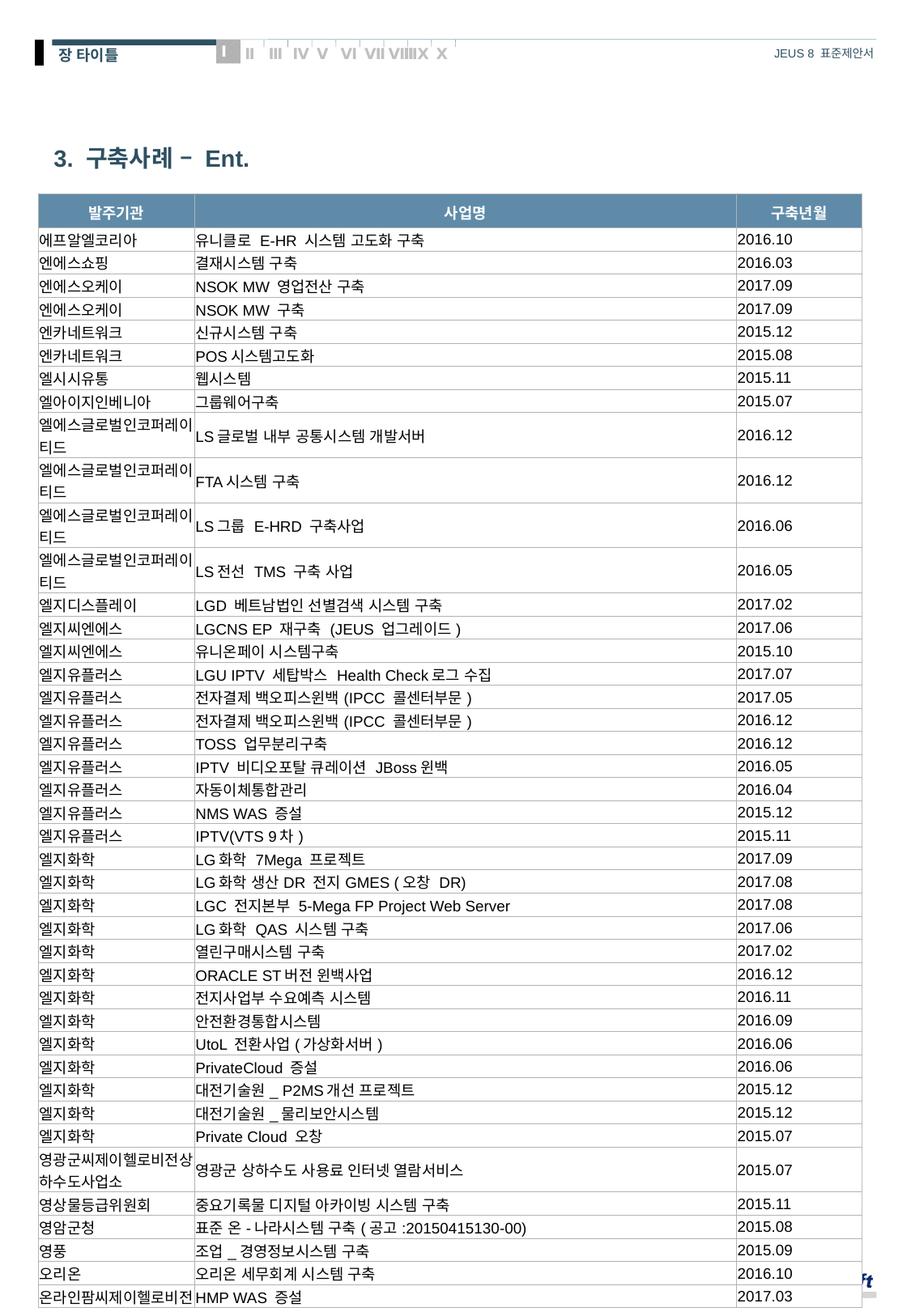

# 3. 구축사례 – Ent.
| 발주기관 | 사업명 | 구축년월 |
| --- | --- | --- |
| 에프알엘코리아 | 유니클로 E-HR 시스템 고도화 구축 | 2016.10 |
| 엔에스쇼핑 | 결재시스템 구축 | 2016.03 |
| 엔에스오케이 | NSOK MW 영업전산 구축 | 2017.09 |
| 엔에스오케이 | NSOK MW 구축 | 2017.09 |
| 엔카네트워크 | 신규시스템 구축 | 2015.12 |
| 엔카네트워크 | POS시스템고도화 | 2015.08 |
| 엘시시유통 | 웹시스템 | 2015.11 |
| 엘아이지인베니아 | 그룹웨어구축 | 2015.07 |
| 엘에스글로벌인코퍼레이티드 | LS글로벌 내부 공통시스템 개발서버 | 2016.12 |
| 엘에스글로벌인코퍼레이티드 | FTA시스템 구축 | 2016.12 |
| 엘에스글로벌인코퍼레이티드 | LS그룹 E-HRD 구축사업 | 2016.06 |
| 엘에스글로벌인코퍼레이티드 | LS전선 TMS 구축 사업 | 2016.05 |
| 엘지디스플레이 | LGD 베트남법인 선별검색 시스템 구축 | 2017.02 |
| 엘지씨엔에스 | LGCNS EP 재구축 (JEUS 업그레이드) | 2017.06 |
| 엘지씨엔에스 | 유니온페이 시스템구축 | 2015.10 |
| 엘지유플러스 | LGU IPTV 세탑박스 Health Check로그 수집 | 2017.07 |
| 엘지유플러스 | 전자결제 백오피스윈백(IPCC 콜센터부문) | 2017.05 |
| 엘지유플러스 | 전자결제 백오피스윈백(IPCC 콜센터부문) | 2016.12 |
| 엘지유플러스 | TOSS 업무분리구축 | 2016.12 |
| 엘지유플러스 | IPTV 비디오포탈 큐레이션 JBoss윈백 | 2016.05 |
| 엘지유플러스 | 자동이체통합관리 | 2016.04 |
| 엘지유플러스 | NMS WAS 증설 | 2015.12 |
| 엘지유플러스 | IPTV(VTS 9차) | 2015.11 |
| 엘지화학 | LG화학 7Mega 프로젝트 | 2017.09 |
| 엘지화학 | LG화학 생산DR 전지GMES (오창 DR) | 2017.08 |
| 엘지화학 | LGC 전지본부 5-Mega FP Project Web Server | 2017.08 |
| 엘지화학 | LG화학 QAS 시스템 구축 | 2017.06 |
| 엘지화학 | 열린구매시스템 구축 | 2017.02 |
| 엘지화학 | ORACLE ST버전 윈백사업 | 2016.12 |
| 엘지화학 | 전지사업부 수요예측 시스템 | 2016.11 |
| 엘지화학 | 안전환경통합시스템 | 2016.09 |
| 엘지화학 | UtoL 전환사업(가상화서버) | 2016.06 |
| 엘지화학 | PrivateCloud 증설 | 2016.06 |
| 엘지화학 | 대전기술원\_ P2MS개선 프로젝트 | 2015.12 |
| 엘지화학 | 대전기술원\_물리보안시스템 | 2015.12 |
| 엘지화학 | Private Cloud 오창 | 2015.07 |
| 영광군씨제이헬로비전상하수도사업소 | 영광군 상하수도 사용료 인터넷 열람서비스 | 2015.07 |
| 영상물등급위원회 | 중요기록물 디지털 아카이빙 시스템 구축 | 2015.11 |
| 영암군청 | 표준 온-나라시스템 구축(공고:20150415130-00) | 2015.08 |
| 영풍 | 조업\_경영정보시스템 구축 | 2015.09 |
| 오리온 | 오리온 세무회계 시스템 구축 | 2016.10 |
| 온라인팜씨제이헬로비전 | HMP WAS 증설 | 2017.03 |